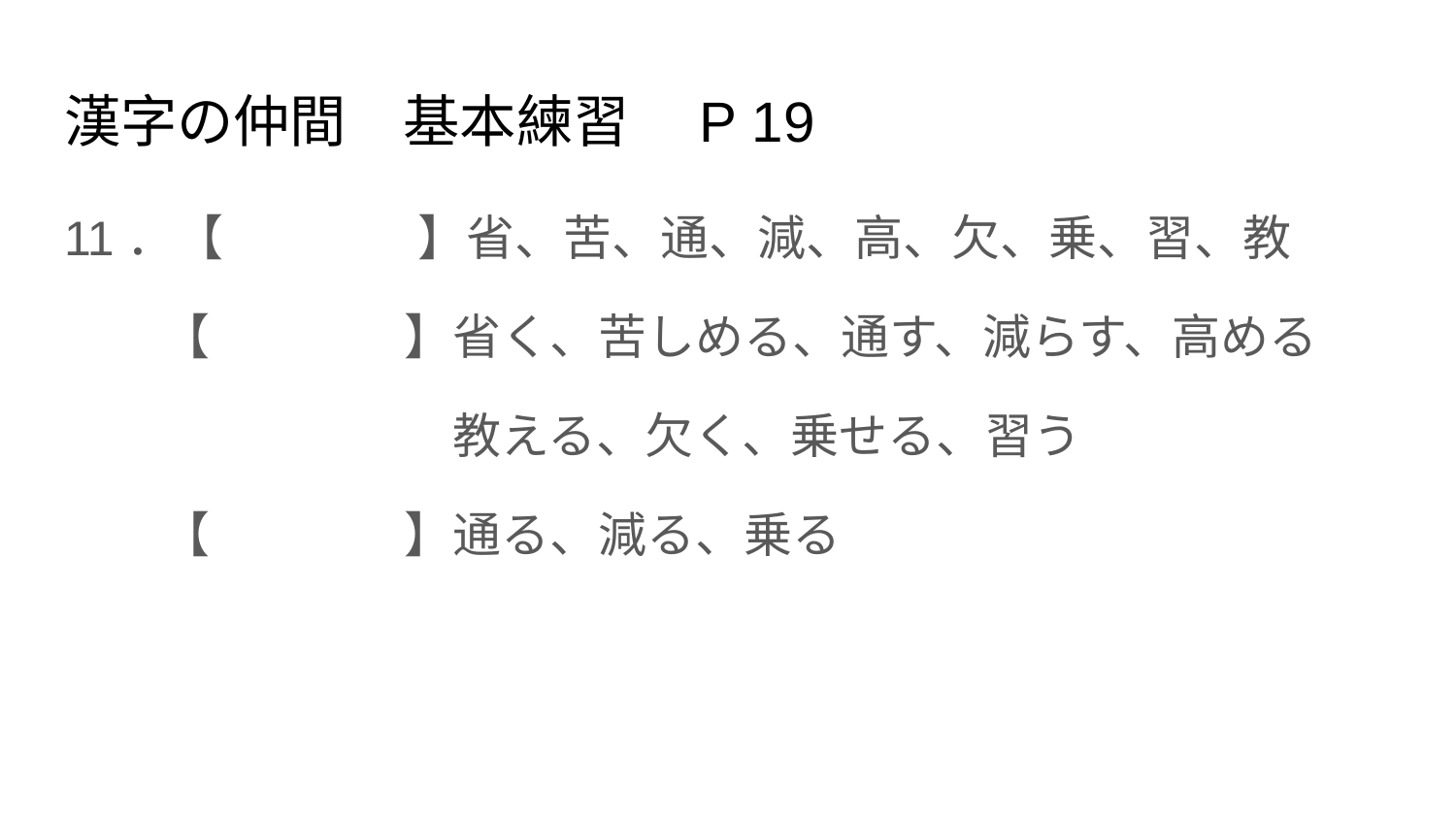

# 漢字の仲間　基本練習　P 19
11．【　　　　】省、苦、通、減、高、欠、乗、習、教
　　【　　　　】省く、苦しめる、通す、減らす、高める
　　　　　　　　教える、欠く、乗せる、習う
　　【　　　　】通る、減る、乗る